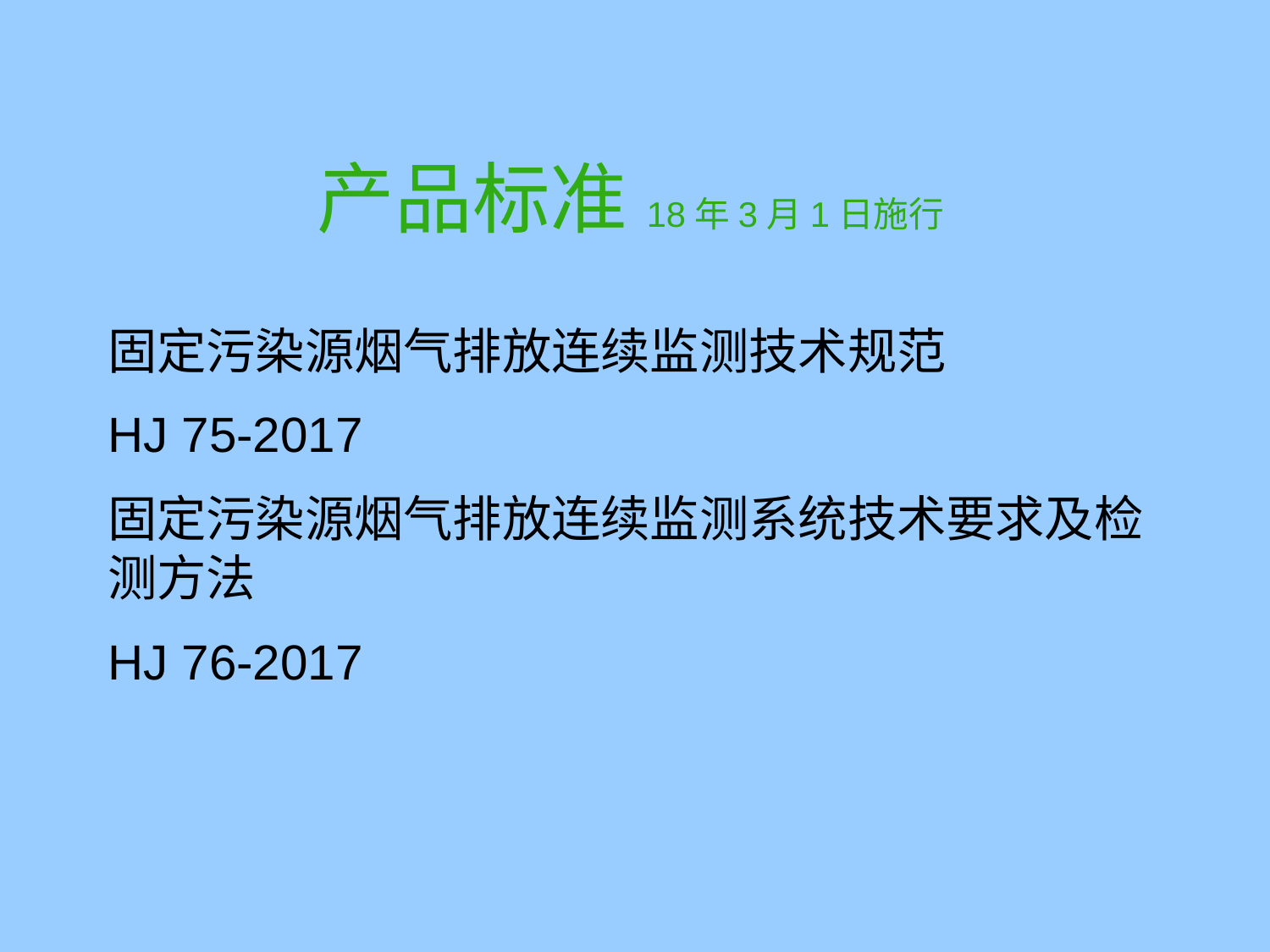

# 产品标准18年3月1日施行

固定污染源烟气排放连续监测技术规范
HJ 75-2017
固定污染源烟气排放连续监测系统技术要求及检测方法
HJ 76-2017